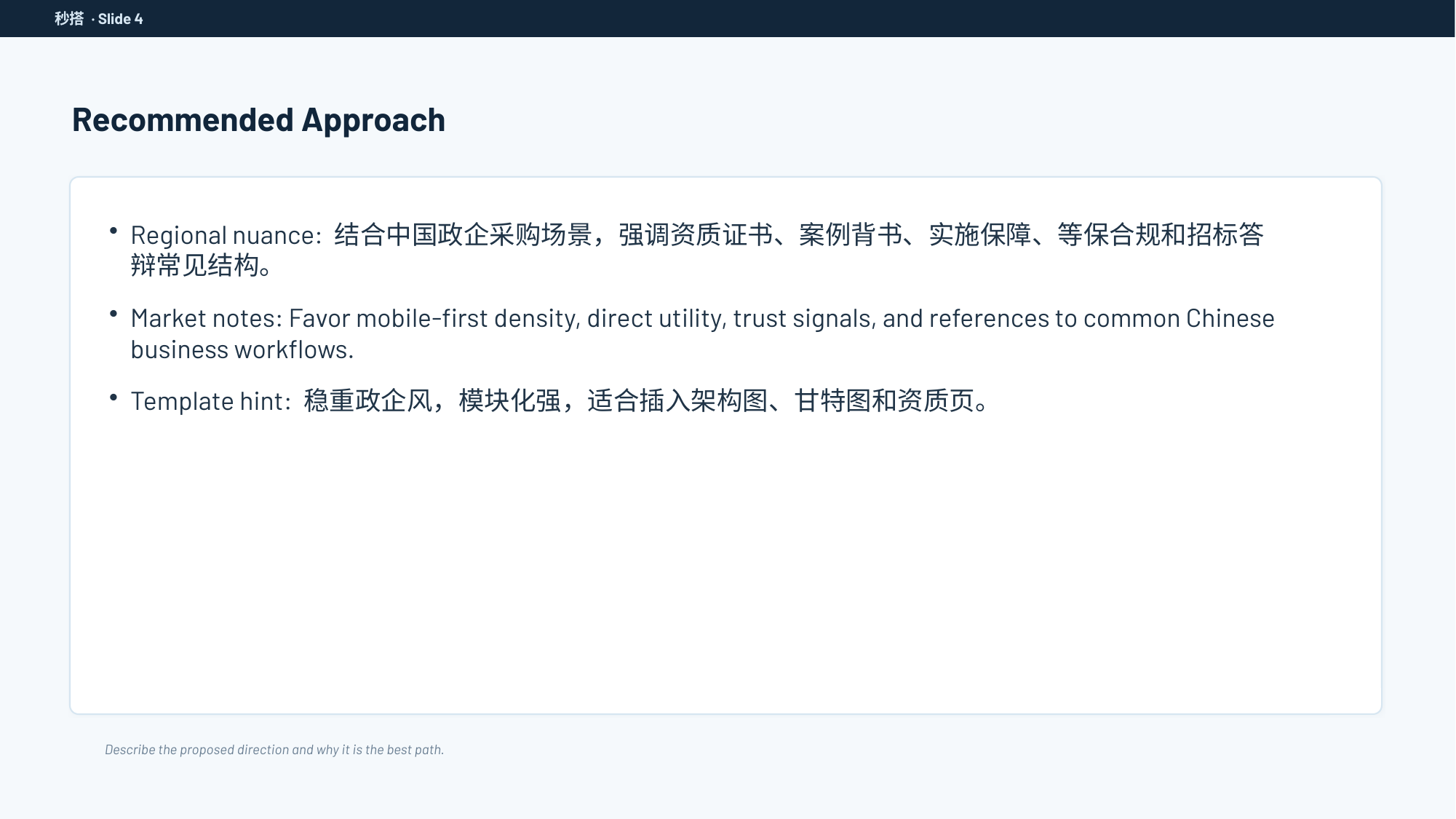

秒搭 · Slide 4
Recommended Approach

Regional nuance: 结合中国政企采购场景，强调资质证书、案例背书、实施保障、等保合规和招标答辩常见结构。
Market notes: Favor mobile-first density, direct utility, trust signals, and references to common Chinese business workflows.
Template hint: 稳重政企风，模块化强，适合插入架构图、甘特图和资质页。
Describe the proposed direction and why it is the best path.